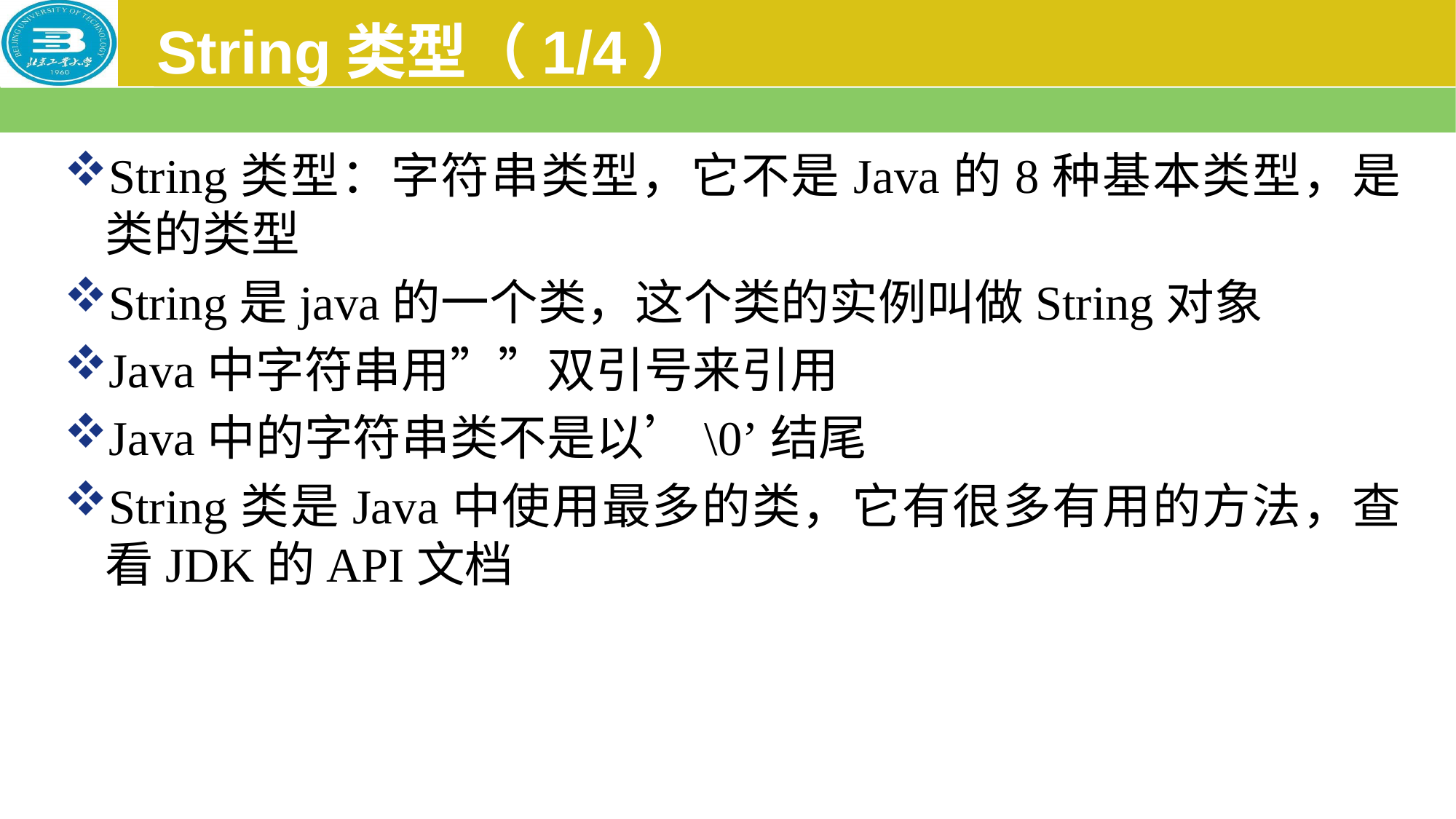

# String类型（1/4）
String类型：字符串类型，它不是Java的8种基本类型，是类的类型
String是java的一个类，这个类的实例叫做String对象
Java中字符串用””双引号来引用
Java中的字符串类不是以’\0’结尾
String类是Java中使用最多的类，它有很多有用的方法，查看JDK的API文档